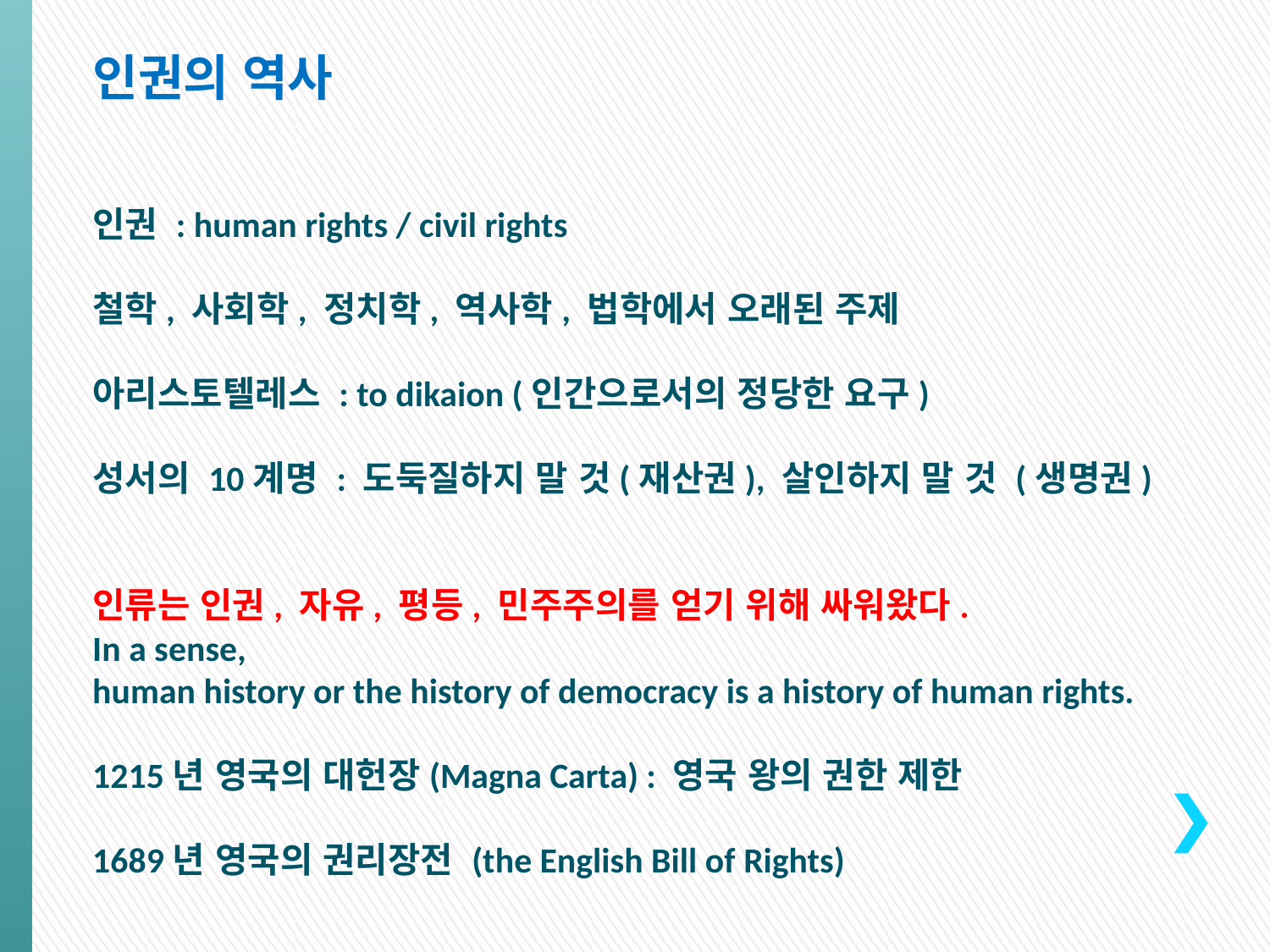

인권의 역사
인권 : human rights / civil rights

철학, 사회학, 정치학, 역사학, 법학에서 오래된 주제

아리스토텔레스 : to dikaion (인간으로서의 정당한 요구)

성서의 10계명 : 도둑질하지 말 것(재산권), 살인하지 말 것 (생명권)

인류는 인권, 자유, 평등, 민주주의를 얻기 위해 싸워왔다.
In a sense,
human history or the history of democracy is a history of human rights.

1215년 영국의 대헌장(Magna Carta) : 영국 왕의 권한 제한

1689년 영국의 권리장전 (the English Bill of Rights)